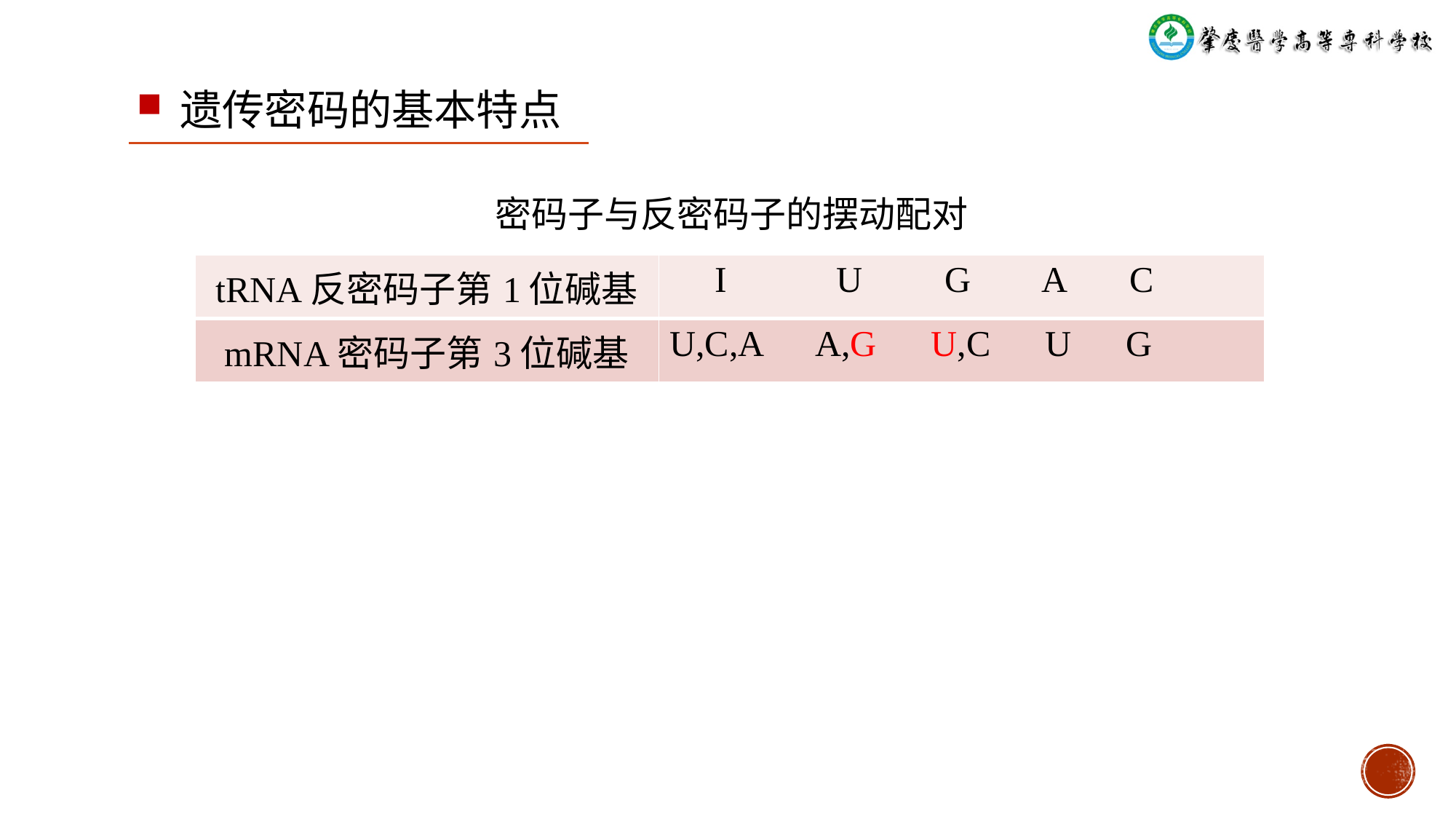

# 遗传密码的基本特点
密码子与反密码子的摆动配对
| tRNA反密码子第1位碱基 | I U G A C |
| --- | --- |
| mRNA密码子第3位碱基 | U,C,A A,G U,C U G |